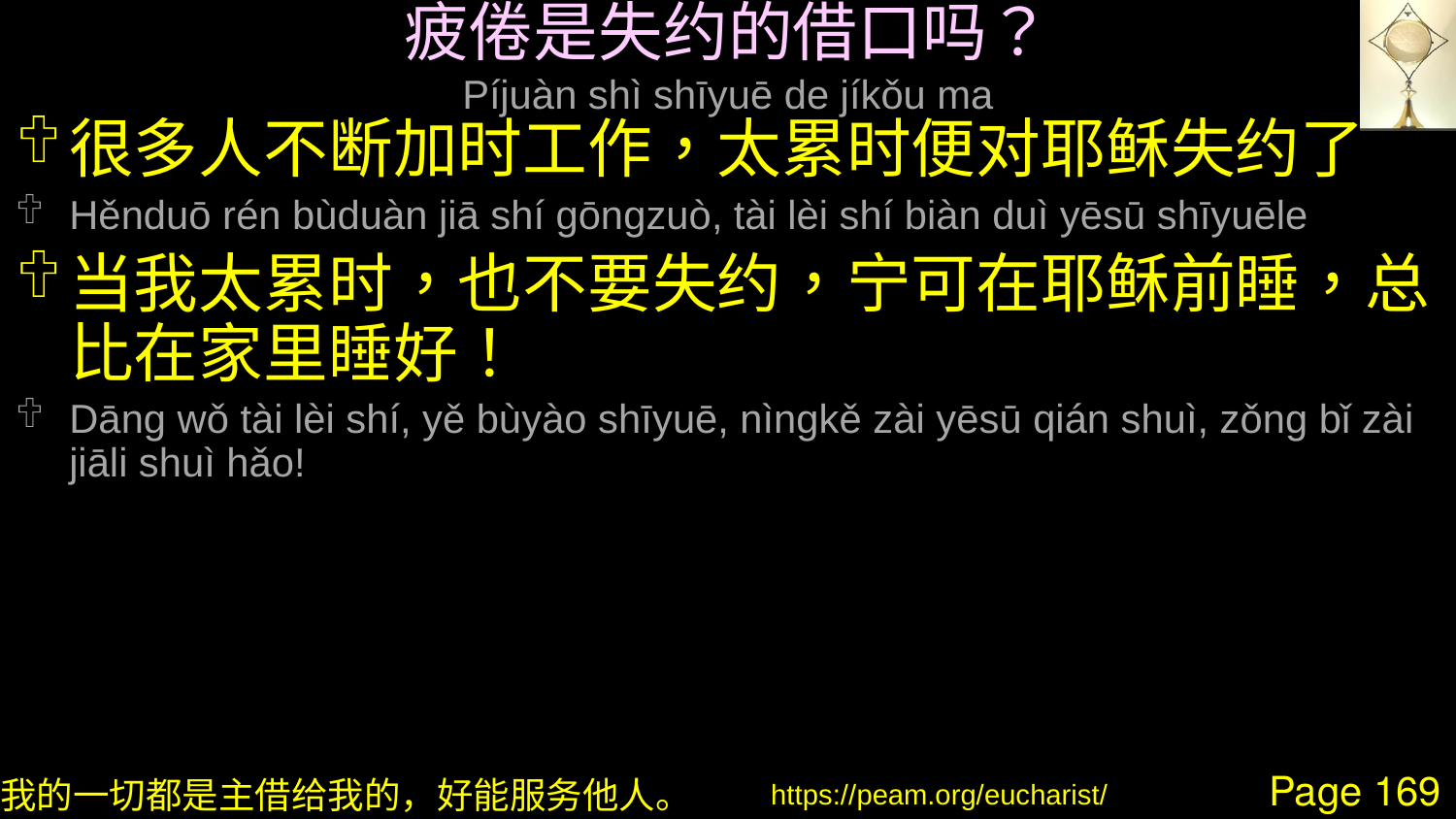

# 疲倦是失约的借口吗？ Píjuàn shì shīyuē de jíkǒu ma
很多人不断加时工作，太累时便对耶稣失约了
Hěnduō rén bùduàn jiā shí gōngzuò, tài lèi shí biàn duì yēsū shīyuēle
当我太累时，也不要失约，宁可在耶稣前睡，总比在家里睡好！
Dāng wǒ tài lèi shí, yě bùyào shīyuē, nìngkě zài yēsū qián shuì, zǒng bǐ zài jiāli shuì hǎo!